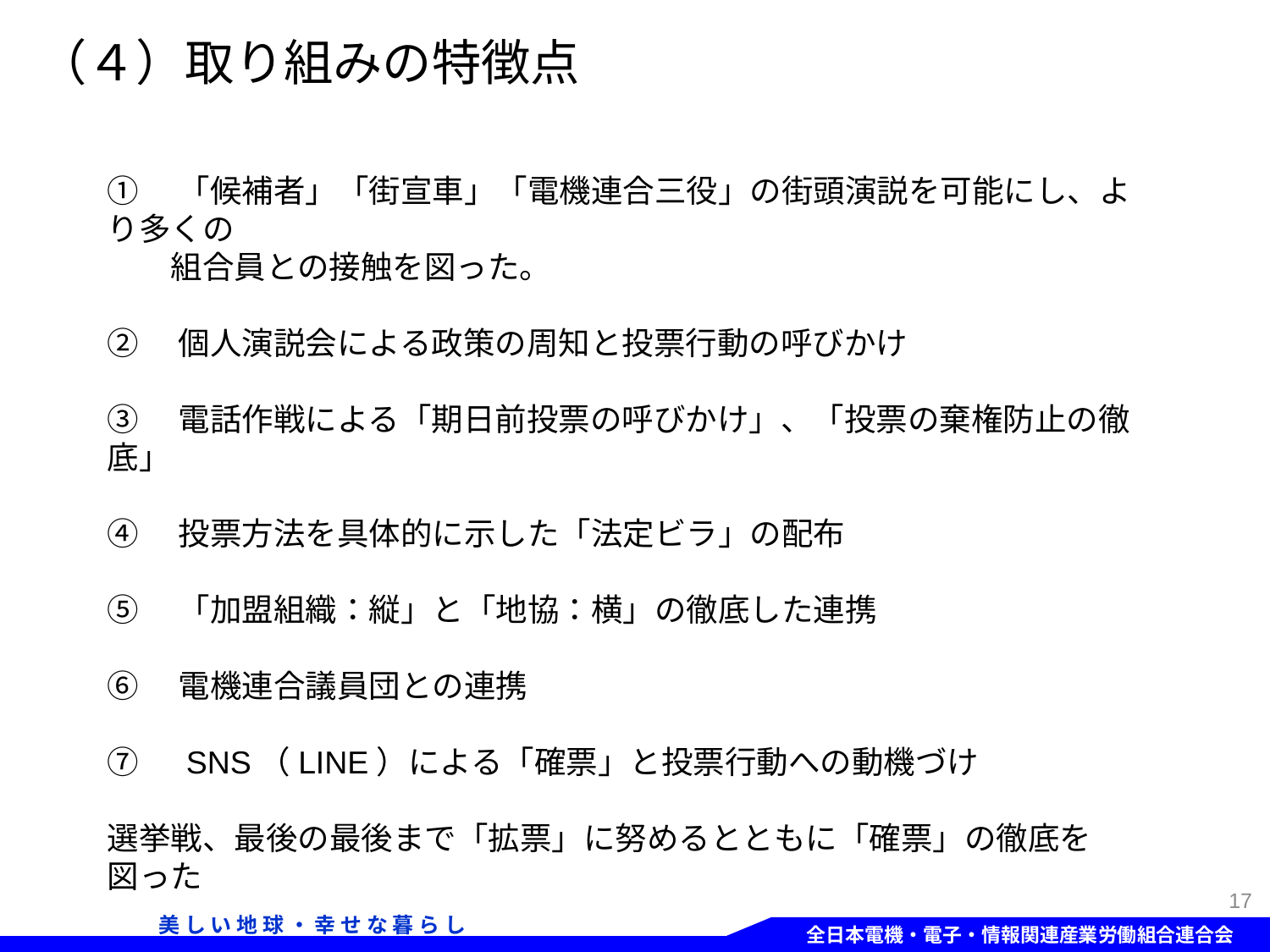

（４）取り組みの特徴点
①　「候補者」「街宣車」「電機連合三役」の街頭演説を可能にし、より多くの
　　組合員との接触を図った。

②　個人演説会による政策の周知と投票行動の呼びかけ

③　電話作戦による「期日前投票の呼びかけ」、「投票の棄権防止の徹底」

④　投票方法を具体的に示した「法定ビラ」の配布

⑤　「加盟組織：縦」と「地協：横」の徹底した連携

⑥　電機連合議員団との連携

⑦　SNS（LINE）による「確票」と投票行動への動機づけ

選挙戦、最後の最後まで「拡票」に努めるとともに「確票」の徹底を図った
17